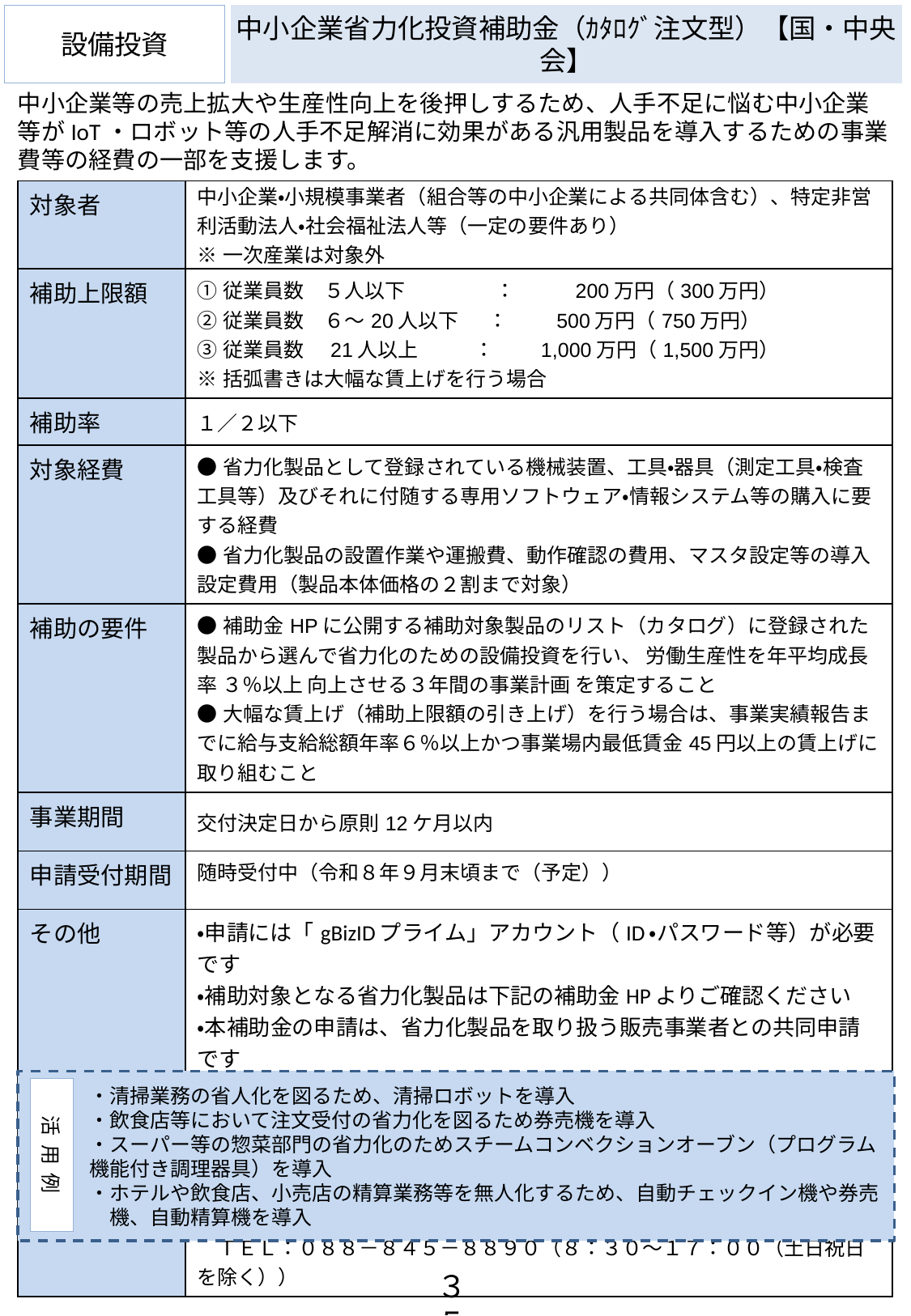

設備投資
# 中小企業省力化投資補助金（ｶﾀﾛｸﾞ注文型）【国・中央会】
情報の修正、更新がありましたら赤字で記入をお願いします。
追加も可能です。
中小企業等の売上拡大や生産性向上を後押しするため、人手不足に悩む中小企業等がIoT・ロボット等の人手不足解消に効果がある汎用製品を導入するための事業費等の経費の一部を支援します。
| 対象者 | 中小企業・小規模事業者（組合等の中小企業による共同体含む）、特定非営利活動法人・社会福祉法人等（一定の要件あり） ※一次産業は対象外 |
| --- | --- |
| 補助上限額 | ①従業員数　５人以下　　　 　：　　 200万円（300万円） ②従業員数　６～20人以下 　 ： 　500万円（750万円） ③従業員数　21人以上　 ：　　1,000万円（1,500万円） ※括弧書きは大幅な賃上げを行う場合 |
| 補助率 | １／２以下 |
| 対象経費 | ●省力化製品として登録されている機械装置、工具・器具（測定工具・検査工具等）及びそれに付随する専用ソフトウェア・情報システム等の購入に要する経費 ●省力化製品の設置作業や運搬費、動作確認の費用、マスタ設定等の導入設定費用（製品本体価格の２割まで対象） |
| 補助の要件 | ●補助金HPに公開する補助対象製品のリスト（カタログ）に登録された製品から選んで省力化のための設備投資を行い、 労働生産性を年平均成長率 ３％以上 向上させる３年間の事業計画 を策定すること ●大幅な賃上げ（補助上限額の引き上げ）を行う場合は、事業実績報告までに給与支給総額年率６％以上かつ事業場内最低賃金45円以上の賃上げに取り組むこと |
| 事業期間 | 交付決定日から原則12ケ月以内 |
| 申請受付期間 | 随時受付中（令和８年９月末頃まで（予定）） |
| その他 | ・申請には「gBizIDプライム」アカウント（ID・パスワード等）が必要です ・補助対象となる省力化製品は下記の補助金HPよりご確認ください ・本補助金の申請は、省力化製品を取り扱う販売事業者との共同申請です |
| お問い合わせ先 | 中小企業省力化投資補助事業 コールセンター 　ＴＥＬ：０５７０－０９９－６６０（９：３０～１７：３０（土・日・祝日を除く）） 　ＵＲＬ：https://shoryokuka.smrj.go.jp/catalog/　（補助金HP） 高知県中小企業団体中央会　省力化補助金事業推進室 　ＴＥＬ：０８８－８４５－８８９０（８：３０～１７：００（土日祝日を除く）） |
・清掃業務の省人化を図るため、清掃ロボットを導入
・飲食店等において注文受付の省力化を図るため券売機を導入
・スーパー等の惣菜部門の省力化のためスチームコンベクションオーブン（プログラム機能付き調理器具）を導入
・ホテルや飲食店、小売店の精算業務等を無人化するため、自動チェックイン機や券売
　機、自動精算機を導入
活  用  例
３５